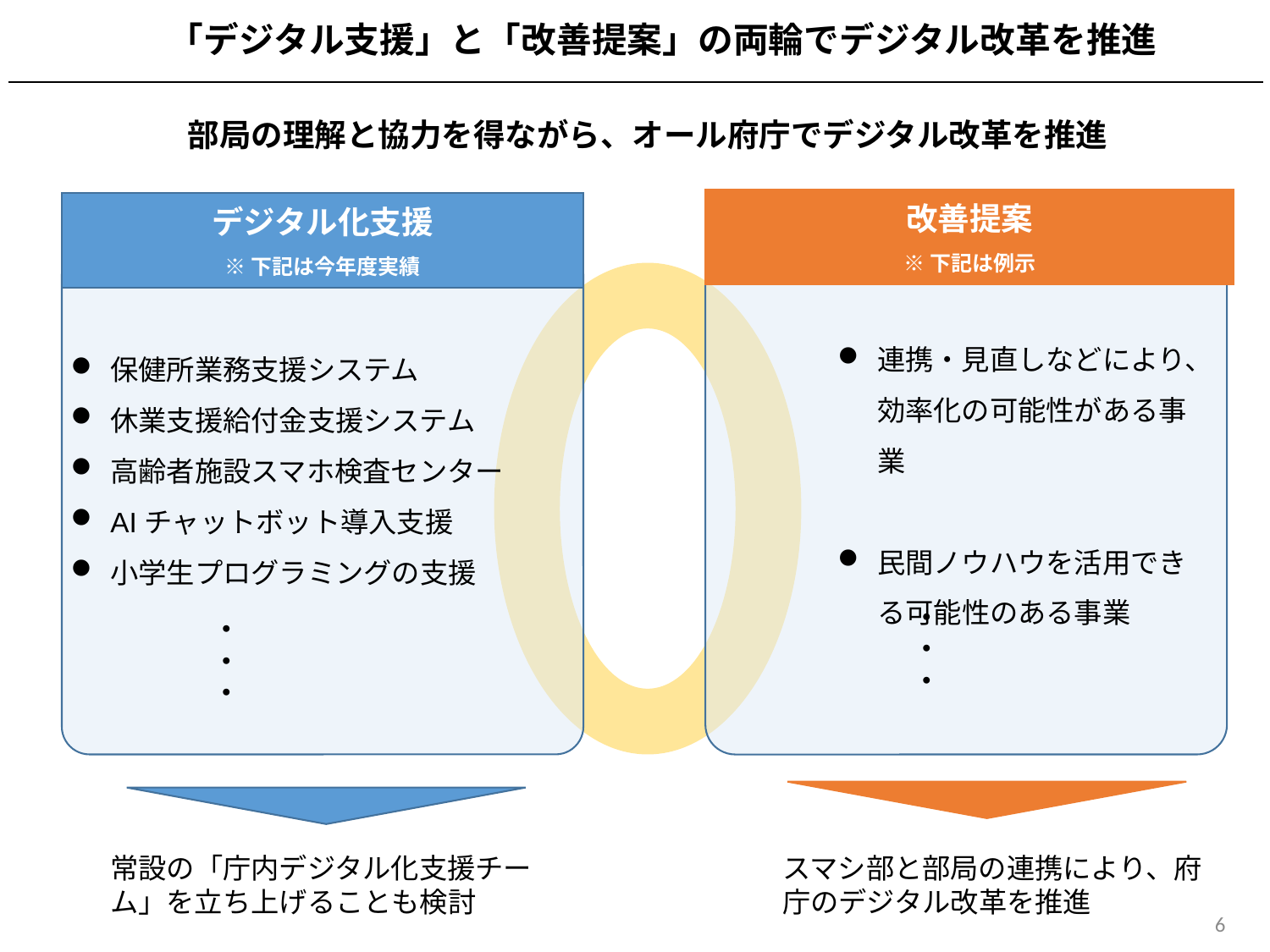

「デジタル支援」と「改善提案」の両輪でデジタル改革を推進
部局の理解と協力を得ながら、オール府庁でデジタル改革を推進
改善提案

※下記は例示
デジタル化支援

※下記は今年度実績

連携・見直しなどにより、効率化の可能性がある事業

民間ノウハウを活用できる可能性のある事業
保健所業務支援システム
休業支援給付金支援システム
高齢者施設スマホ検査センター
AIチャットボット導入支援
小学生プログラミングの支援
・・・
・・・

常設の「庁内デジタル化支援チーム」を立ち上げることも検討
スマシ部と部局の連携により、府庁のデジタル改革を推進
6